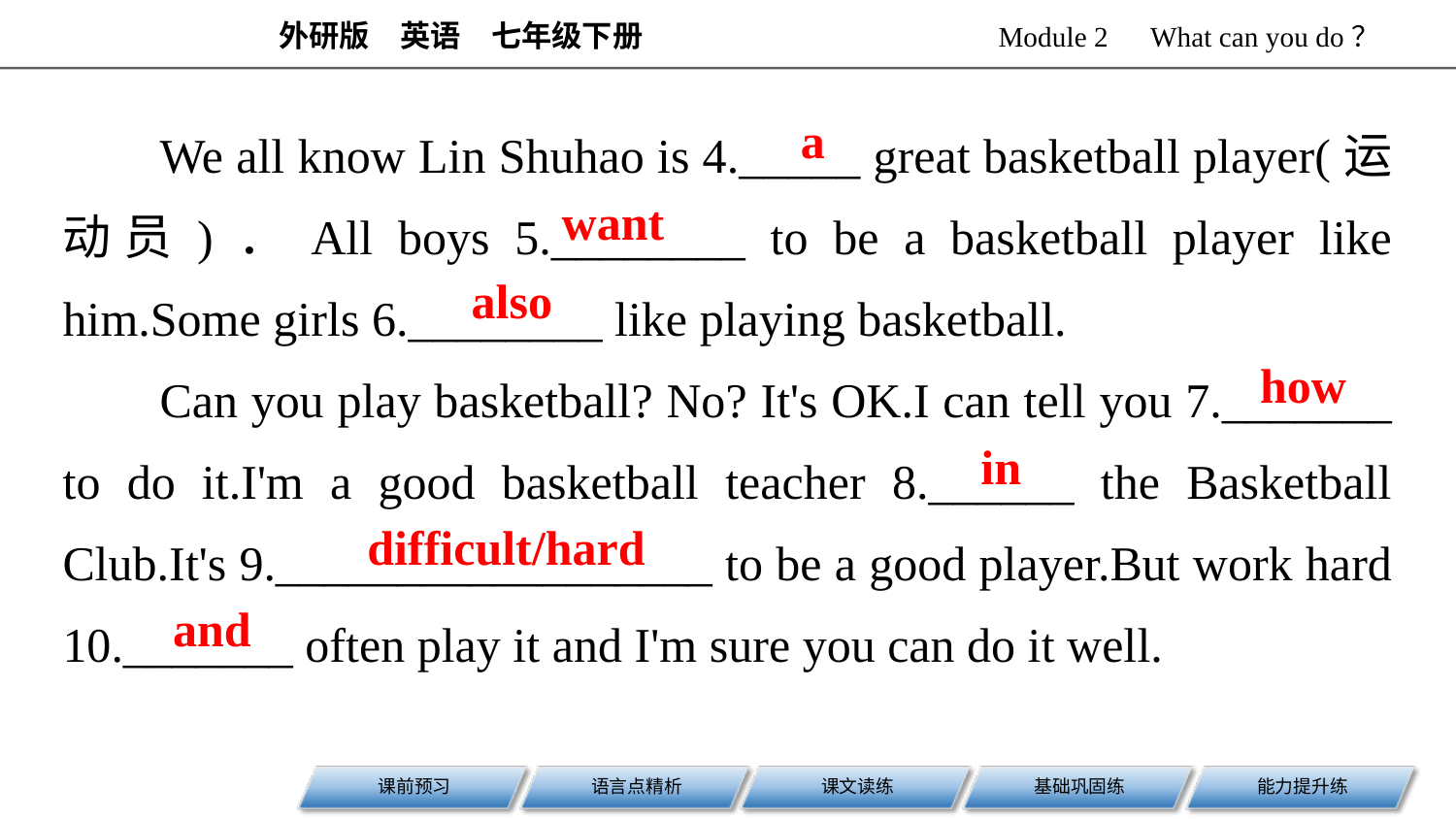

We all know Lin Shuhao is 4._____ great basketball player(运动员)．All boys 5.________ to be a basketball player like him.Some girls 6.________ like playing basketball.
Can you play basketball? No? It's OK.I can tell you 7._______ to do it.I'm a good basketball teacher 8.______ the Basketball Club.It's 9.__________________ to be a good player.But work hard 10._______ often play it and I'm sure you can do it well.
a
want
also
how
in
difficult/hard
and